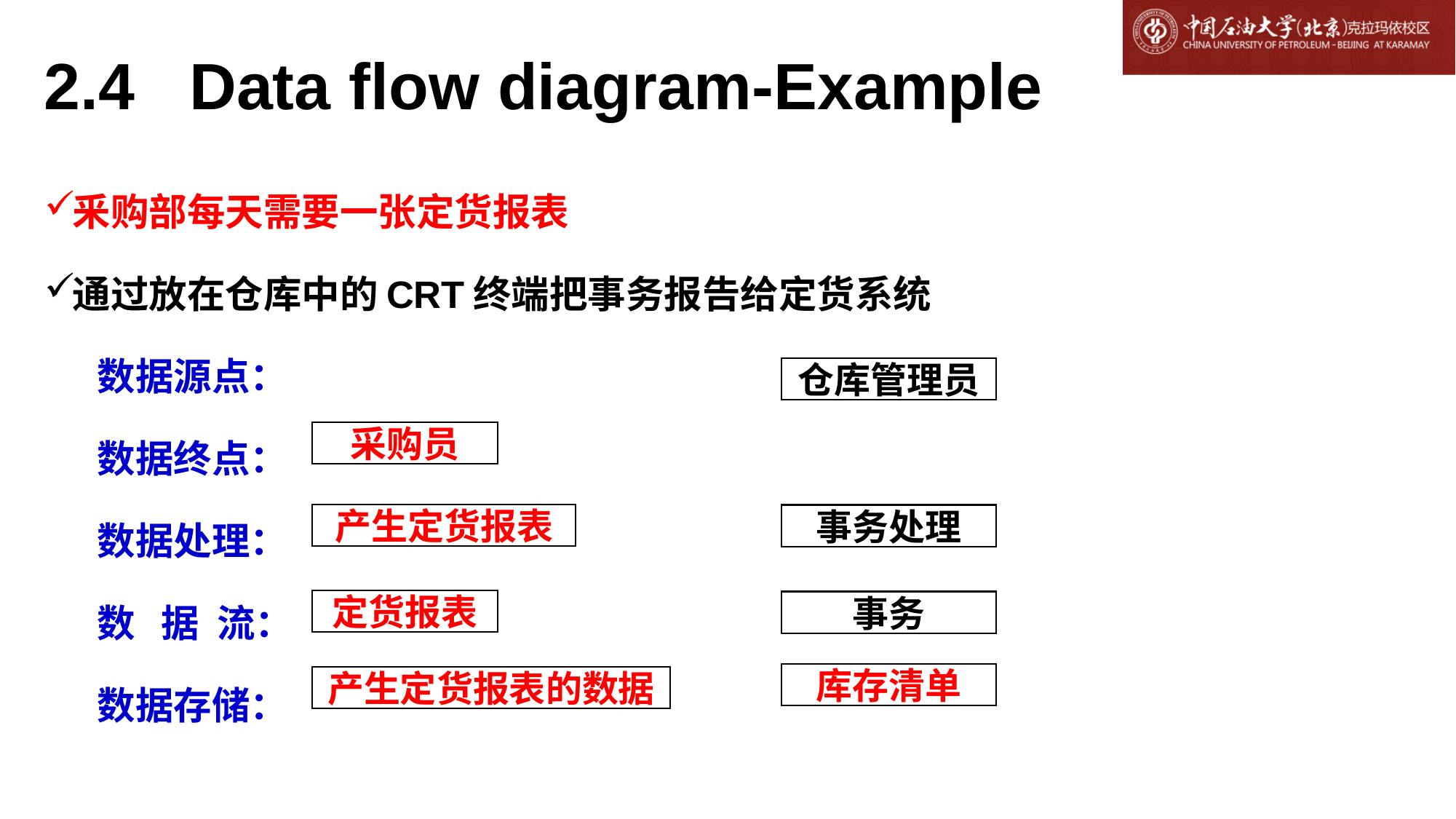

# 2.4   Data flow diagram-Example
釆购部每天需要一张定货报表
通过放在仓库中的CRT终端把事务报告给定货系统
数据源点：
数据终点：
数据处理：
数   据  流：
数据存储：
仓库管理员
采购员
产生定货报表
事务处理
定货报表
事务
库存清单
产生定货报表的数据